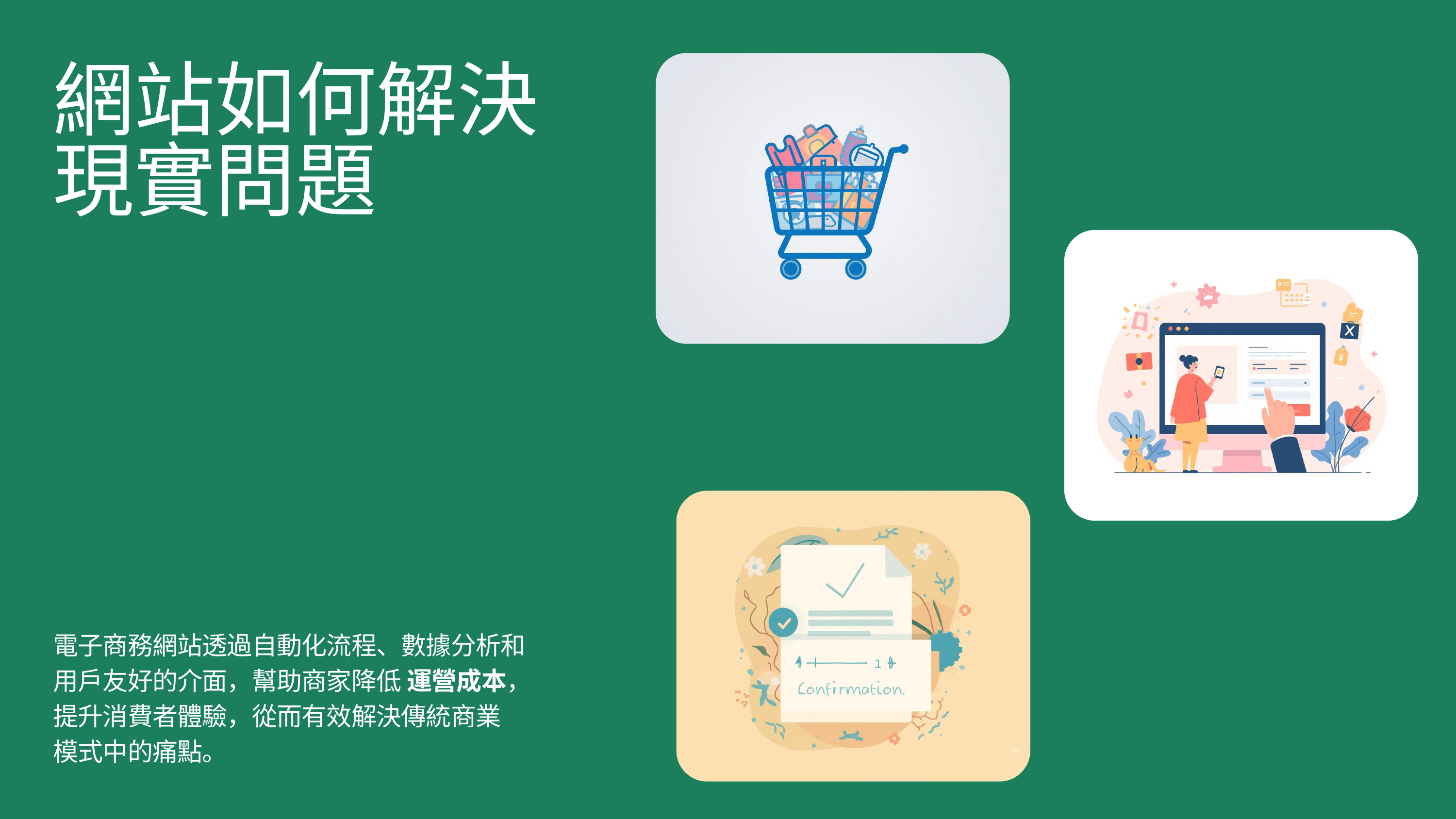

網站如何解決現實問題

電子商務網站透過自動化流程、數據分析和
用戶友好的介面，幫助商家降低 運營成本，
提升消費者體驗，從而有效解決傳統商業
模式中的痛點。